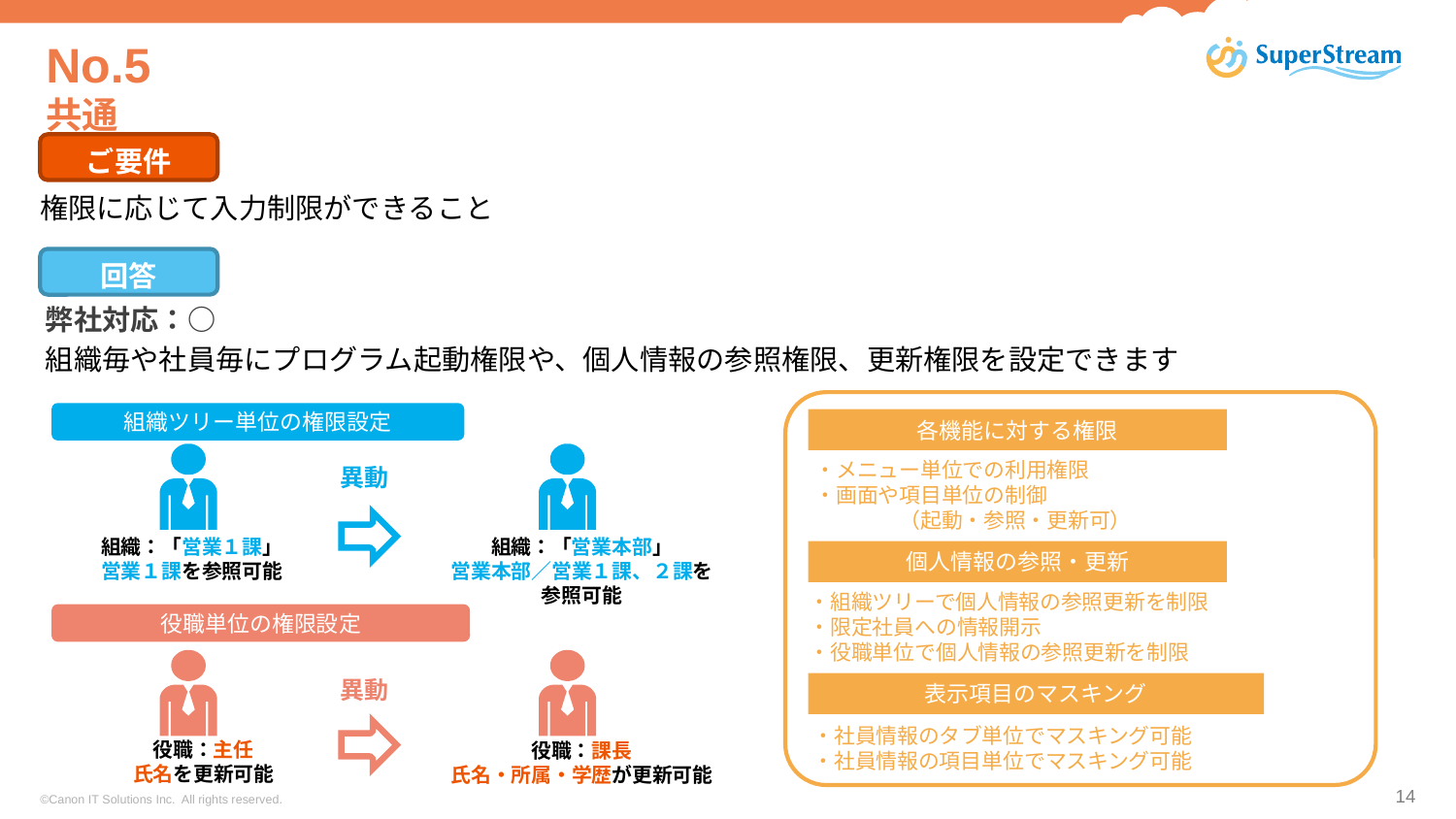

# No.5 共通
ご要件
権限に応じて入力制限ができること
回答
　弊社対応：○
　組織毎や社員毎にプログラム起動権限や、個人情報の参照権限、更新権限を設定できます

組織ツリー単位の権限設定
各機能に対する権限

　・メニュー単位での利用権限
　・画面や項目単位の制御
　　　　　（起動・参照・更新可）
異動

組織：「営業１課」
営業１課を参照可能
組織：「営業本部」
営業本部／営業１課、２課を
参照可能
個人情報の参照・更新
　・組織ツリーで個人情報の参照更新を制限
　・限定社員への情報開示
　・役職単位で個人情報の参照更新を制限
役職単位の権限設定

異動
表示項目のマスキング

　・社員情報のタブ単位でマスキング可能
　・社員情報の項目単位でマスキング可能
役職：主任
氏名を更新可能
役職：課長
氏名・所属・学歴が更新可能
©Canon IT Solutions Inc.  All rights reserved.
14